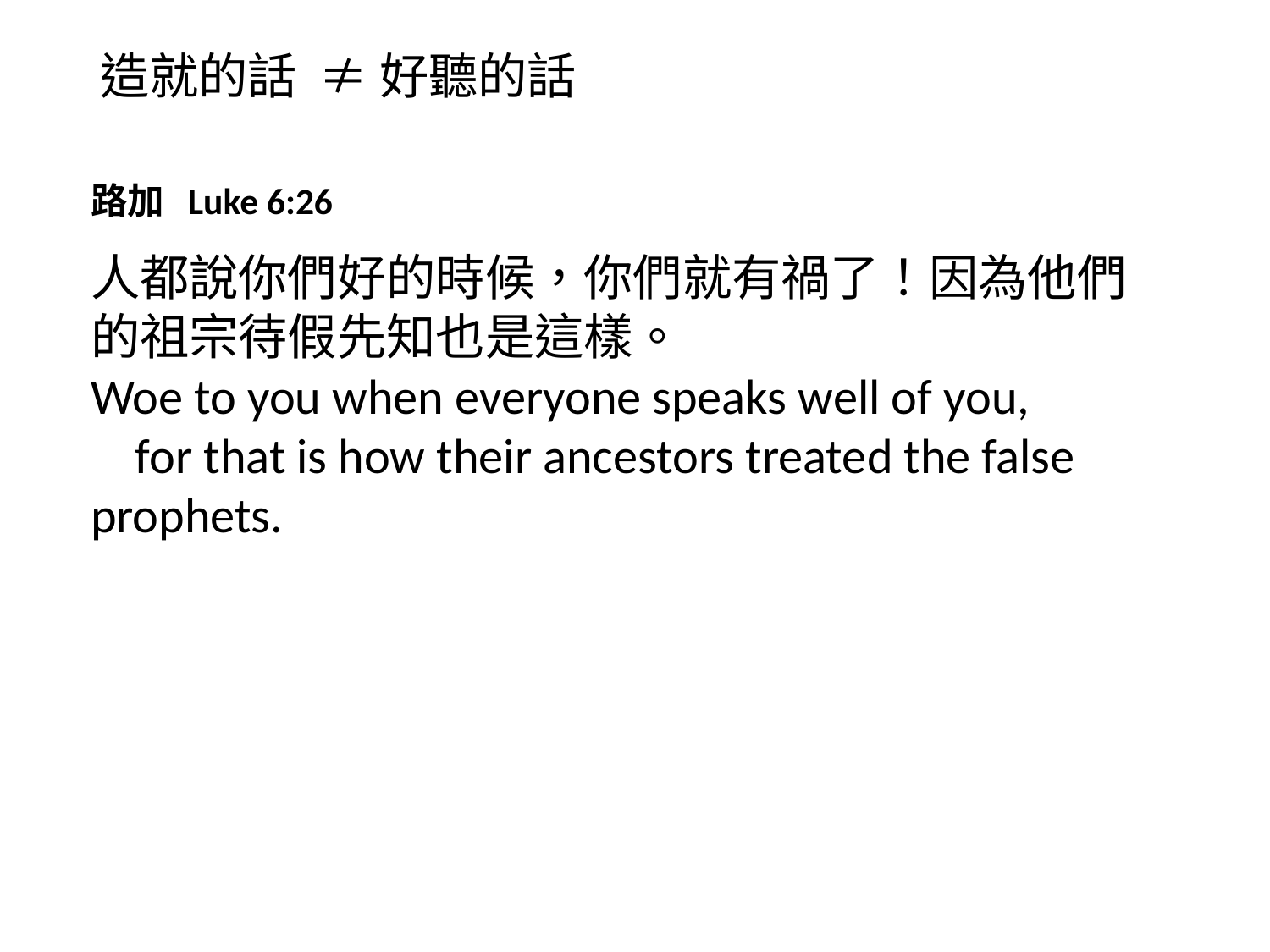

造就的話  ≠ 好聽的話
路加 Luke 6:26
人都說你們好的時候，你們就有禍了！因為他們的祖宗待假先知也是這樣。
Woe to you when everyone speaks well of you,
    for that is how their ancestors treated the false prophets.